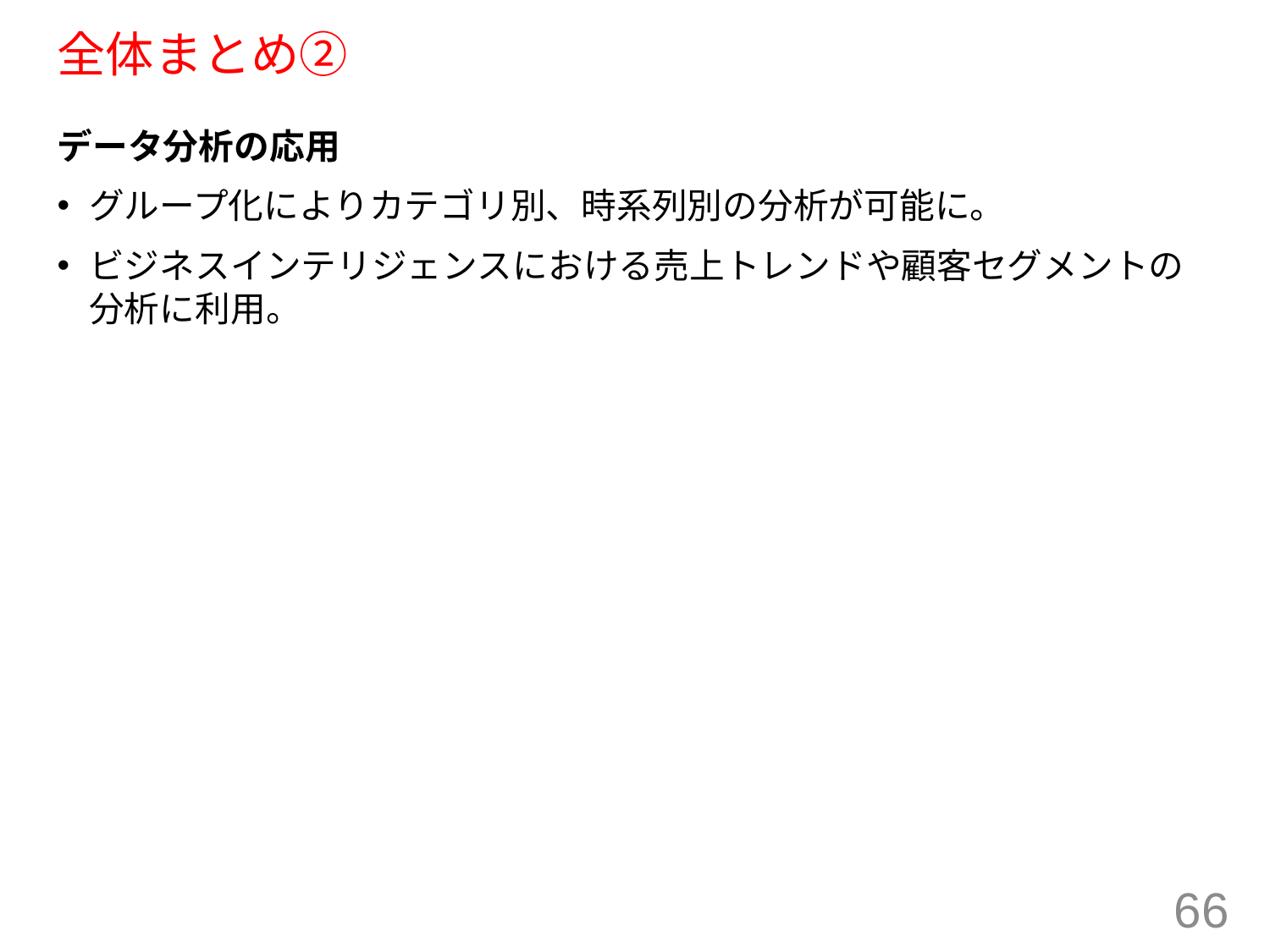

# 全体まとめ②
データ分析の応用
グループ化によりカテゴリ別、時系列別の分析が可能に。
ビジネスインテリジェンスにおける売上トレンドや顧客セグメントの分析に利用。

66